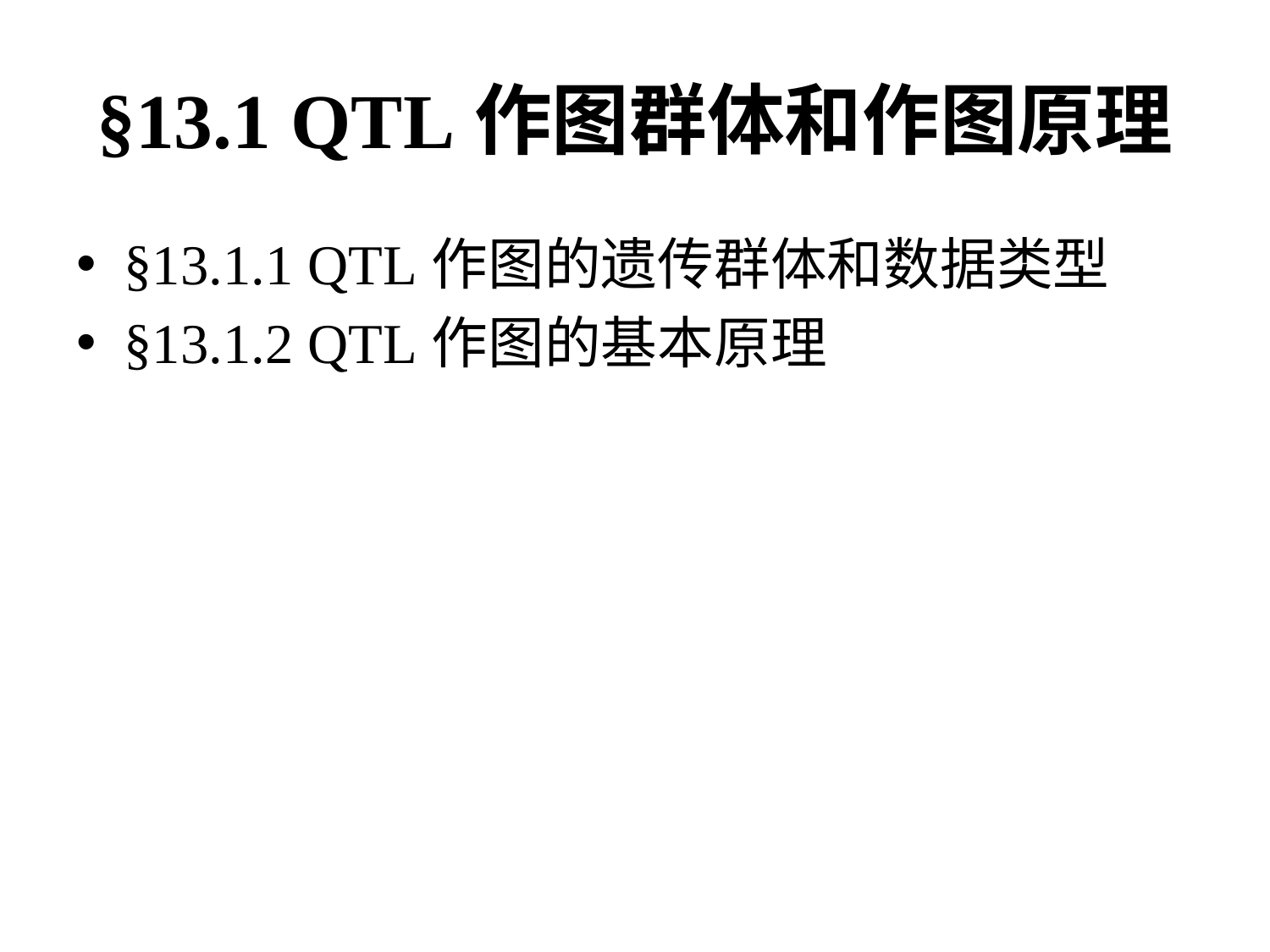

# §13.1 QTL作图群体和作图原理
§13.1.1 QTL作图的遗传群体和数据类型
§13.1.2 QTL作图的基本原理